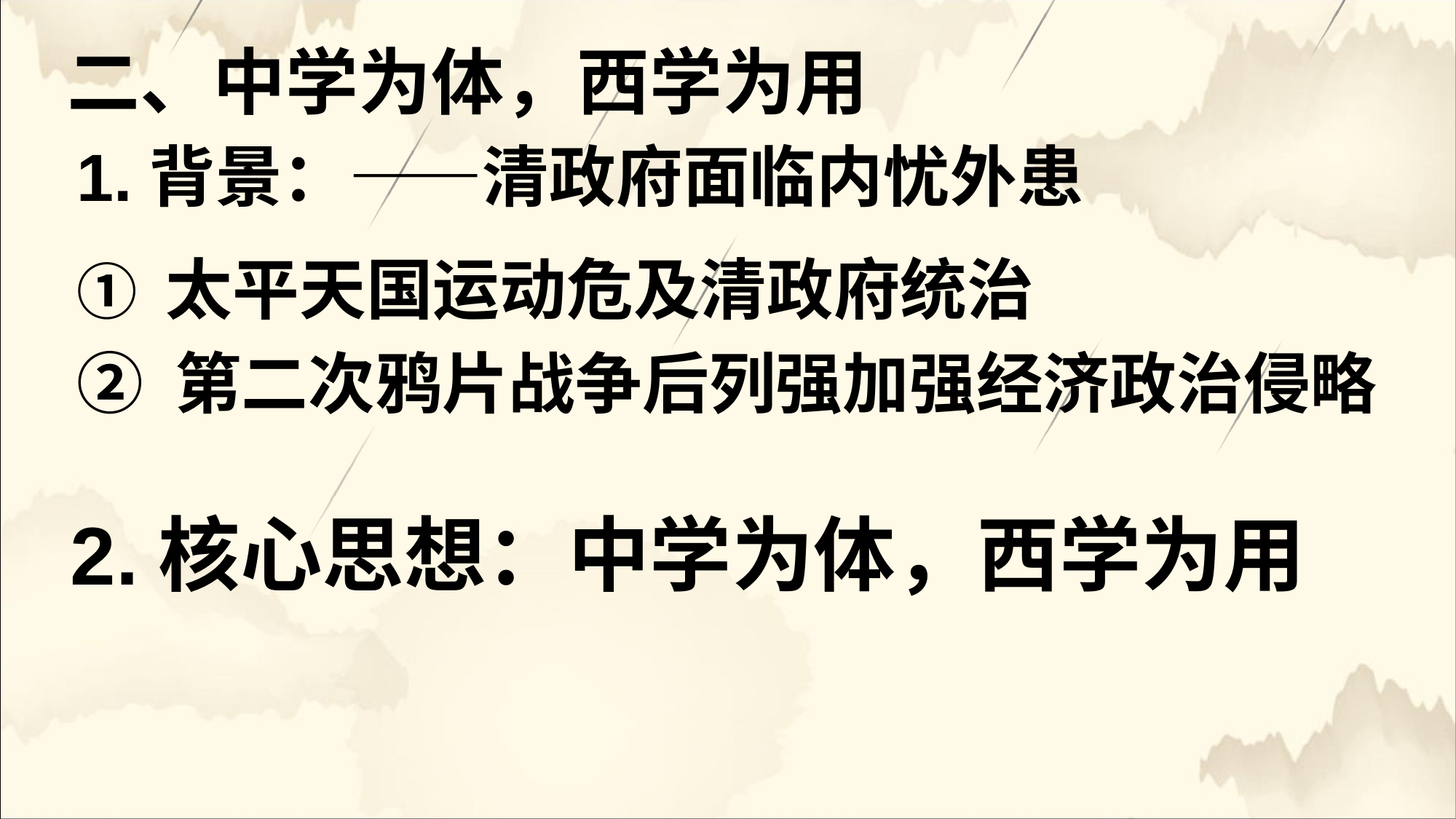

二、中学为体，西学为用

1.背景：——清政府面临内忧外患
① 太平天国运动危及清政府统治
② 第二次鸦片战争后列强加强经济政治侵略

2.核心思想：中学为体，西学为用